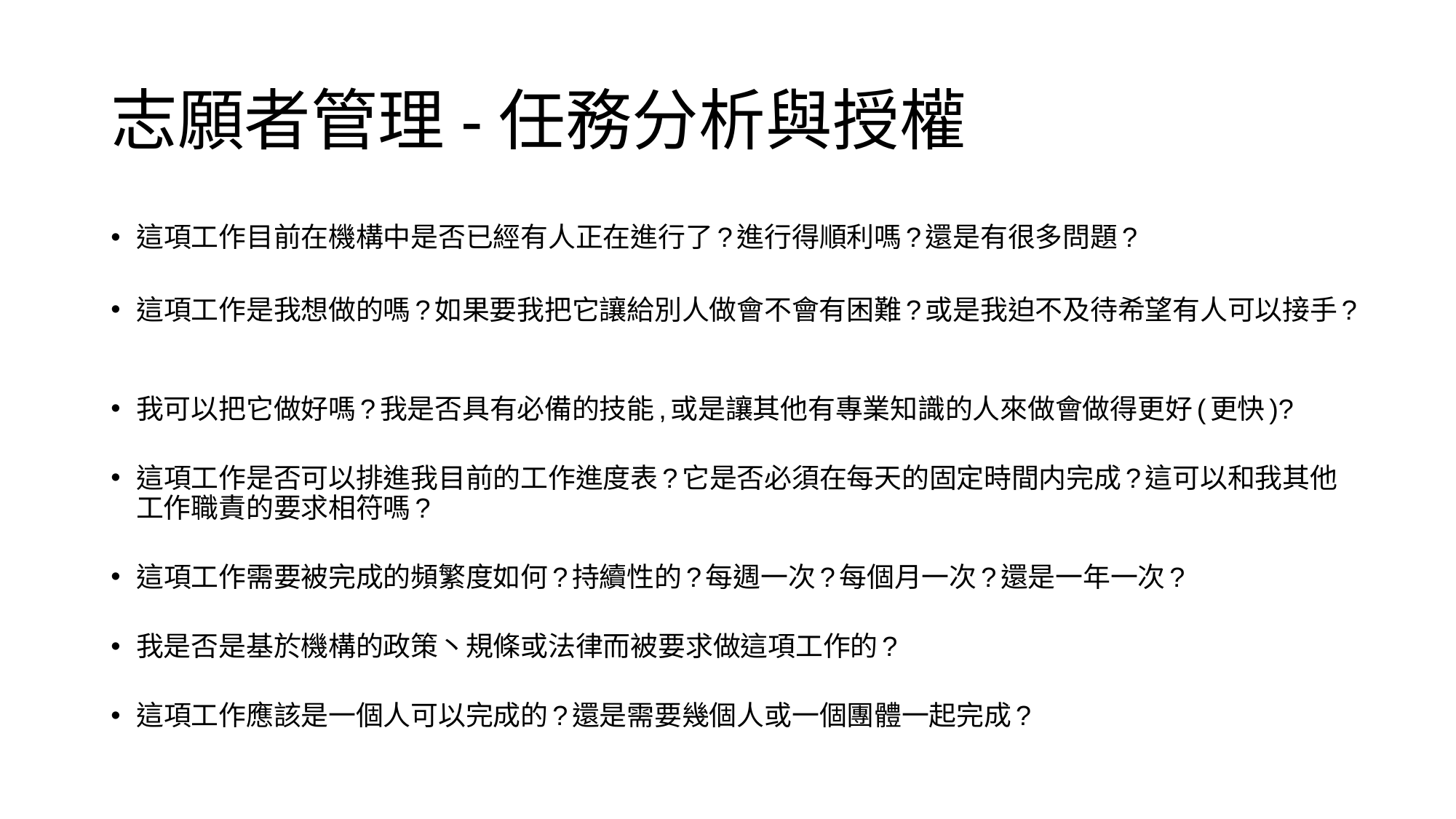

# 志願者管理-任務分析與授權
這項工作目前在機構中是否已經有人正在進行了?進行得順利嗎?還是有很多問題?
這項工作是我想做的嗎?如果要我把它讓給別人做會不會有困難?或是我迫不及待希望有人可以接手?
我可以把它做好嗎?我是否具有必備的技能,或是讓其他有專業知識的人來做會做得更好(更快)?
這項工作是否可以排進我目前的工作進度表?它是否必須在每天的固定時間内完成?這可以和我其他工作職責的要求相符嗎?
這項工作需要被完成的頻繁度如何?持續性的?每週一次?每個月一次?還是一年一次?
我是否是基於機構的政策丶規條或法律而被要求做這項工作的?
這項工作應該是一個人可以完成的?還是需要幾個人或一個團體一起完成?